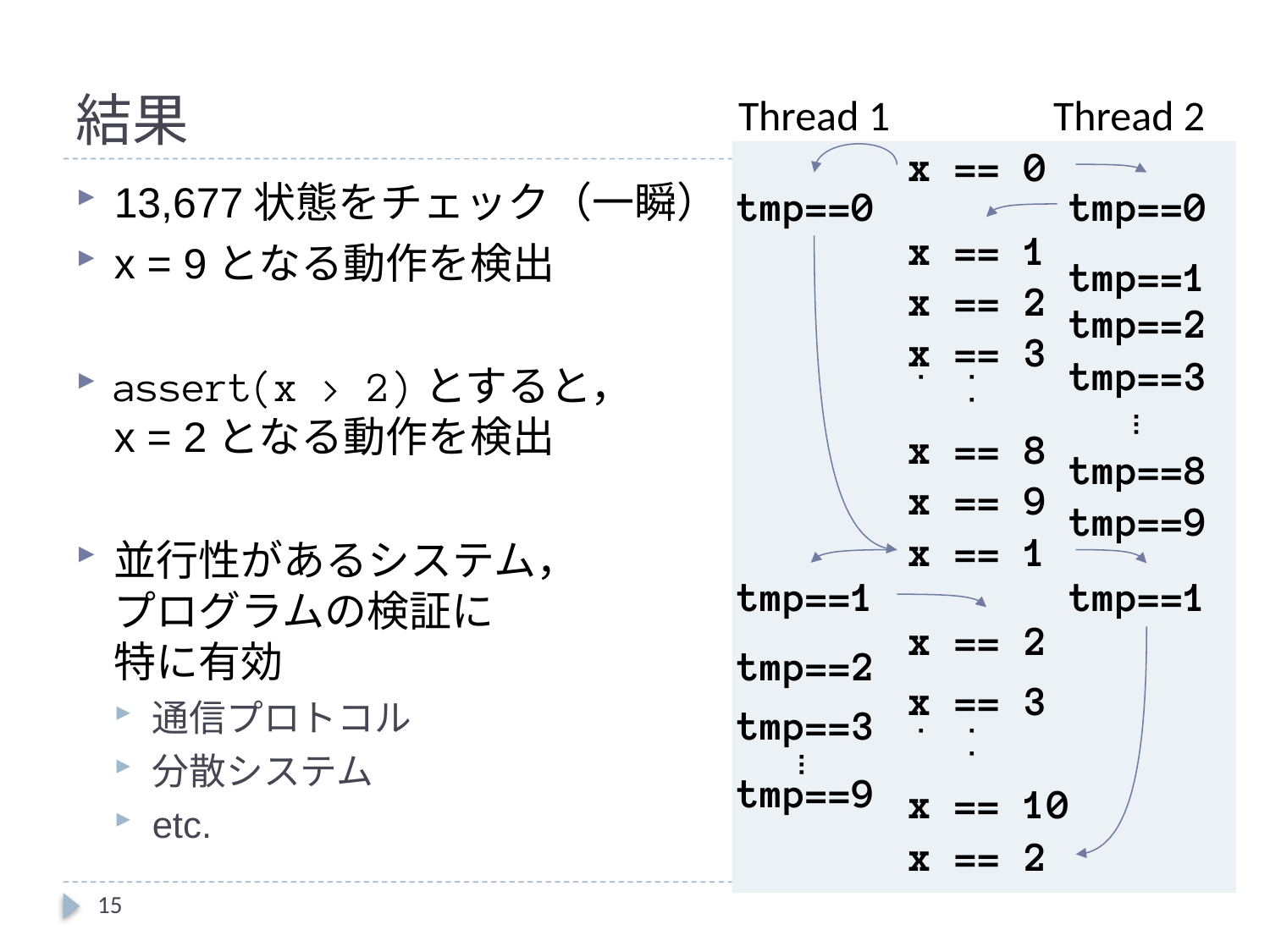

# 結果
Thread 2
Thread 1
x == 0

13,677状態をチェック（一瞬）
x = 9となる動作を検出

assert(x > 2)とすると，
x = 2となる動作を検出

並行性があるシステム，
プログラムの検証に
特に有効
通信プロトコル
分散システム
etc.

tmp==0
tmp==0
x == 1
tmp==1
x == 2
tmp==2
x == 3
tmp==3
...
…
x == 8
tmp==8
x == 9
tmp==9
x == 1
tmp==1
tmp==1
x == 2
tmp==2
x == 3
tmp==3
...
…
tmp==9
x == 10
x == 2
15